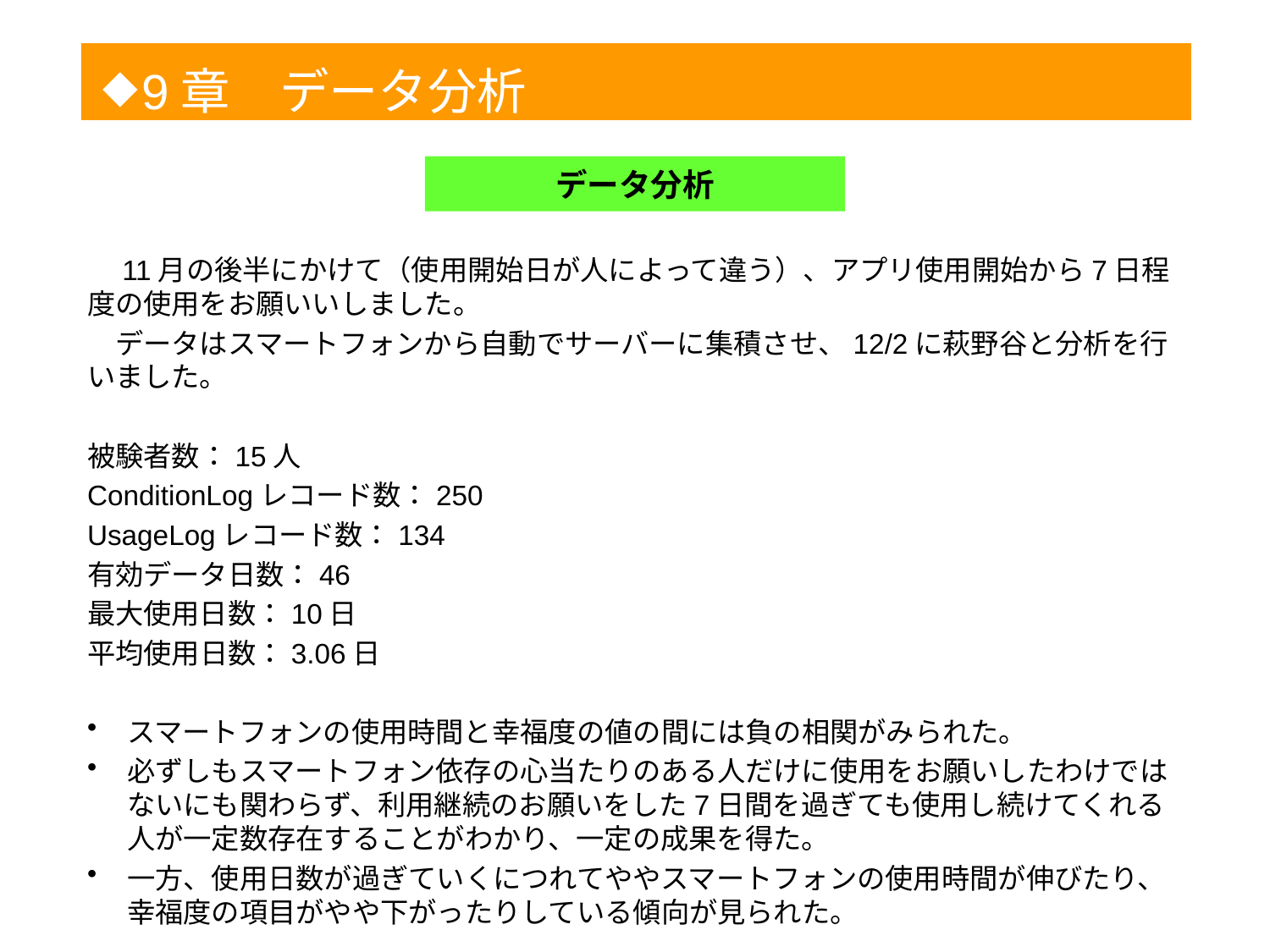

◆
9章　データ分析
1
データ分析
　11月の後半にかけて（使用開始日が人によって違う）、アプリ使用開始から7日程度の使用をお願いいしました。
　データはスマートフォンから自動でサーバーに集積させ、12/2に萩野谷と分析を行いました。

被験者数：15人
ConditionLogレコード数：250
UsageLogレコード数：134
有効データ日数：46
最大使用日数：10日
平均使用日数：3.06日

スマートフォンの使用時間と幸福度の値の間には負の相関がみられた。
必ずしもスマートフォン依存の心当たりのある人だけに使用をお願いしたわけではないにも関わらず、利用継続のお願いをした7日間を過ぎても使用し続けてくれる人が一定数存在することがわかり、一定の成果を得た。
一方、使用日数が過ぎていくにつれてややスマートフォンの使用時間が伸びたり、幸福度の項目がやや下がったりしている傾向が見られた。